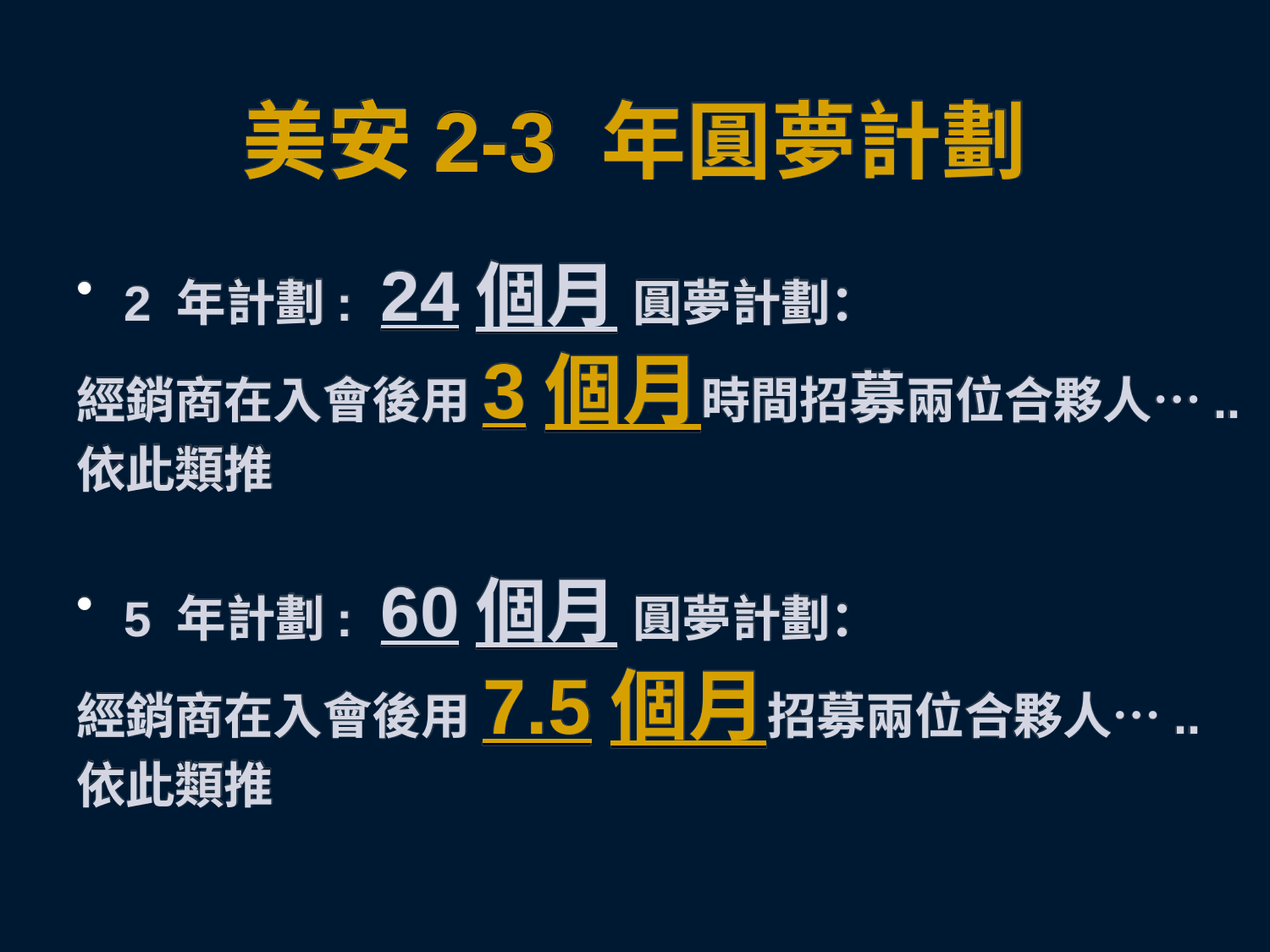

# 美安2-3 年圓夢計劃
2 年計劃:  24個月 圓夢計劃：
經銷商在入會後用3個月時間招募兩位合夥人…..
依此類推

5 年計劃:  60個月 圓夢計劃：
經銷商在入會後用7.5個月招募兩位合夥人…..
依此類推